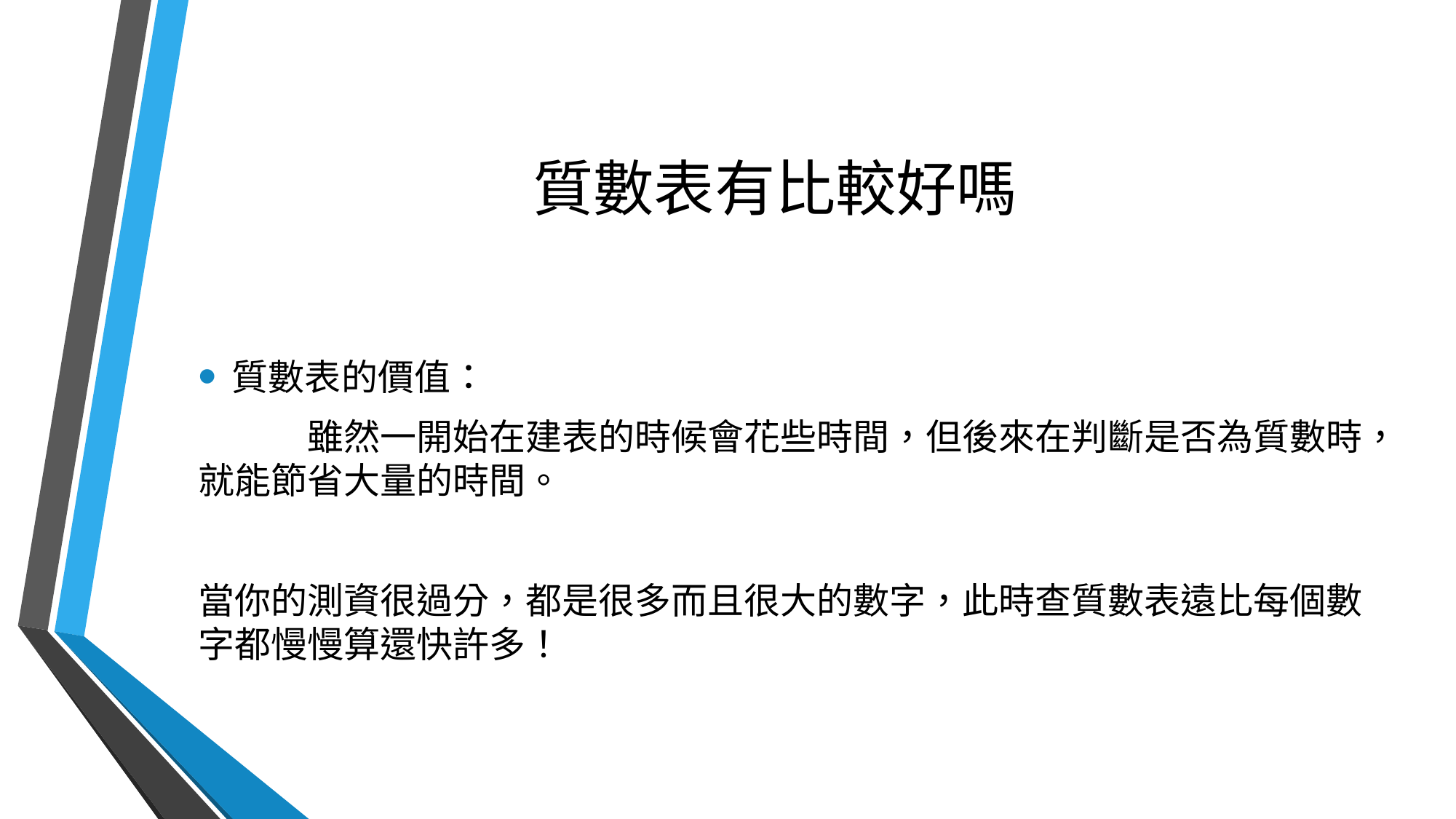

# 質數表有比較好嗎
質數表的價值：
	雖然一開始在建表的時候會花些時間，但後來在判斷是否為質數時，就能節省大量的時間。

當你的測資很過分，都是很多而且很大的數字，此時查質數表遠比每個數字都慢慢算還快許多！